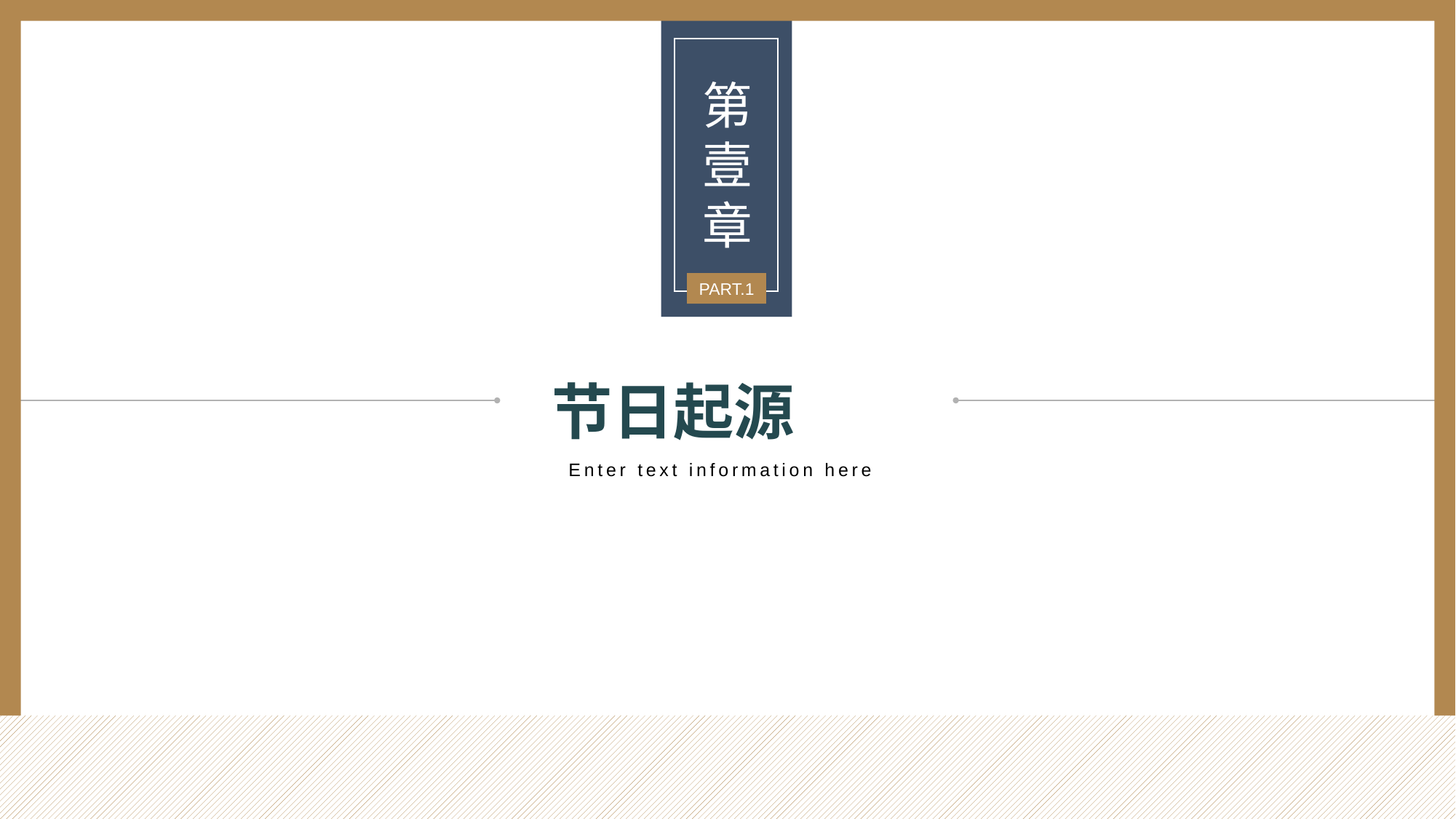

第
壹章
PART.1
节日起源
Enter text information here